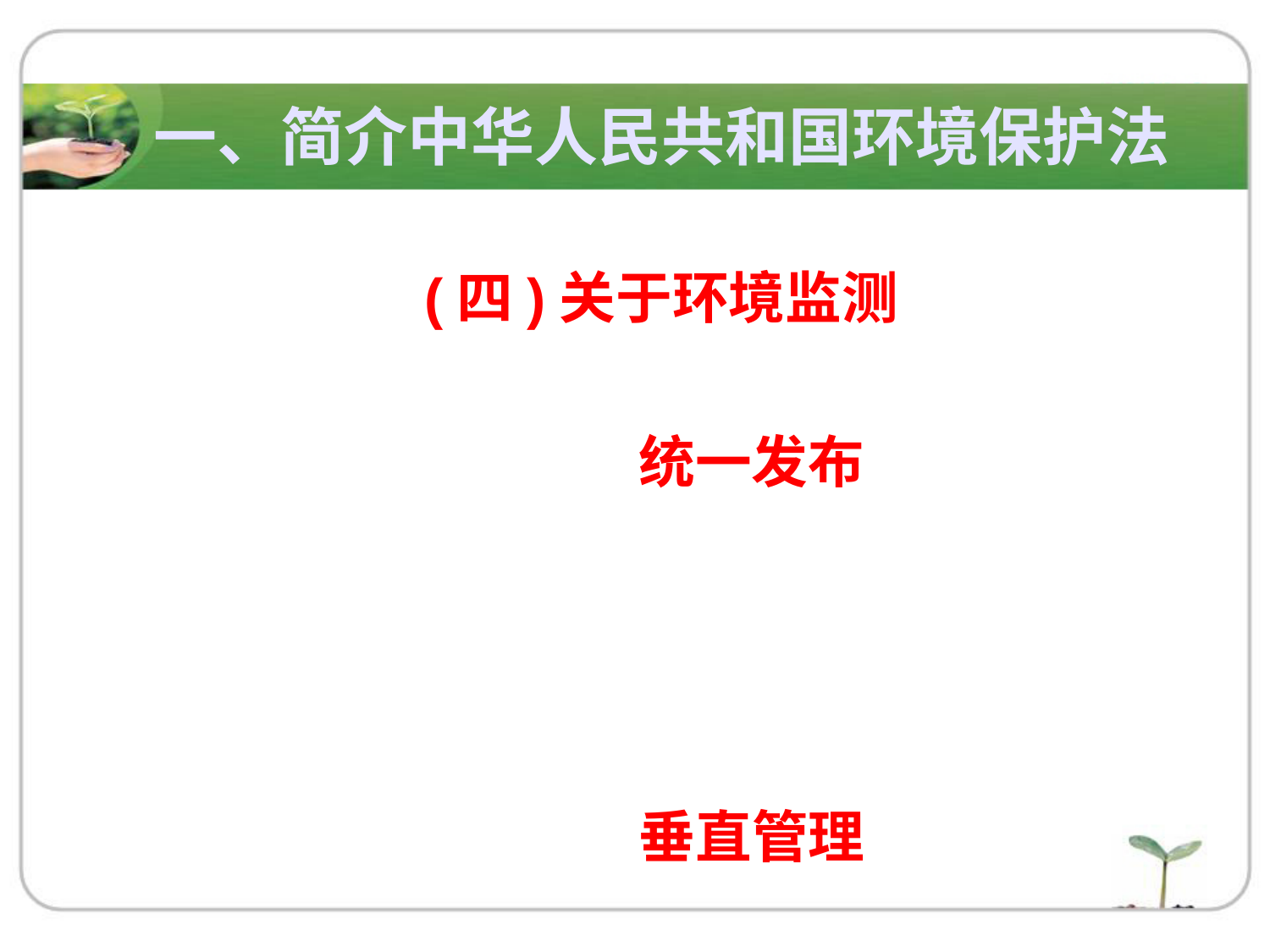

一、简介中华人民共和国环境保护法
(四)关于环境监测
1.明确国务院环保部门统一发布国家环境综合性报告、重大环境信息等监测信息

2.规定国务院环保部门可以在重点区域、流域对环境监测工作实行垂直管理